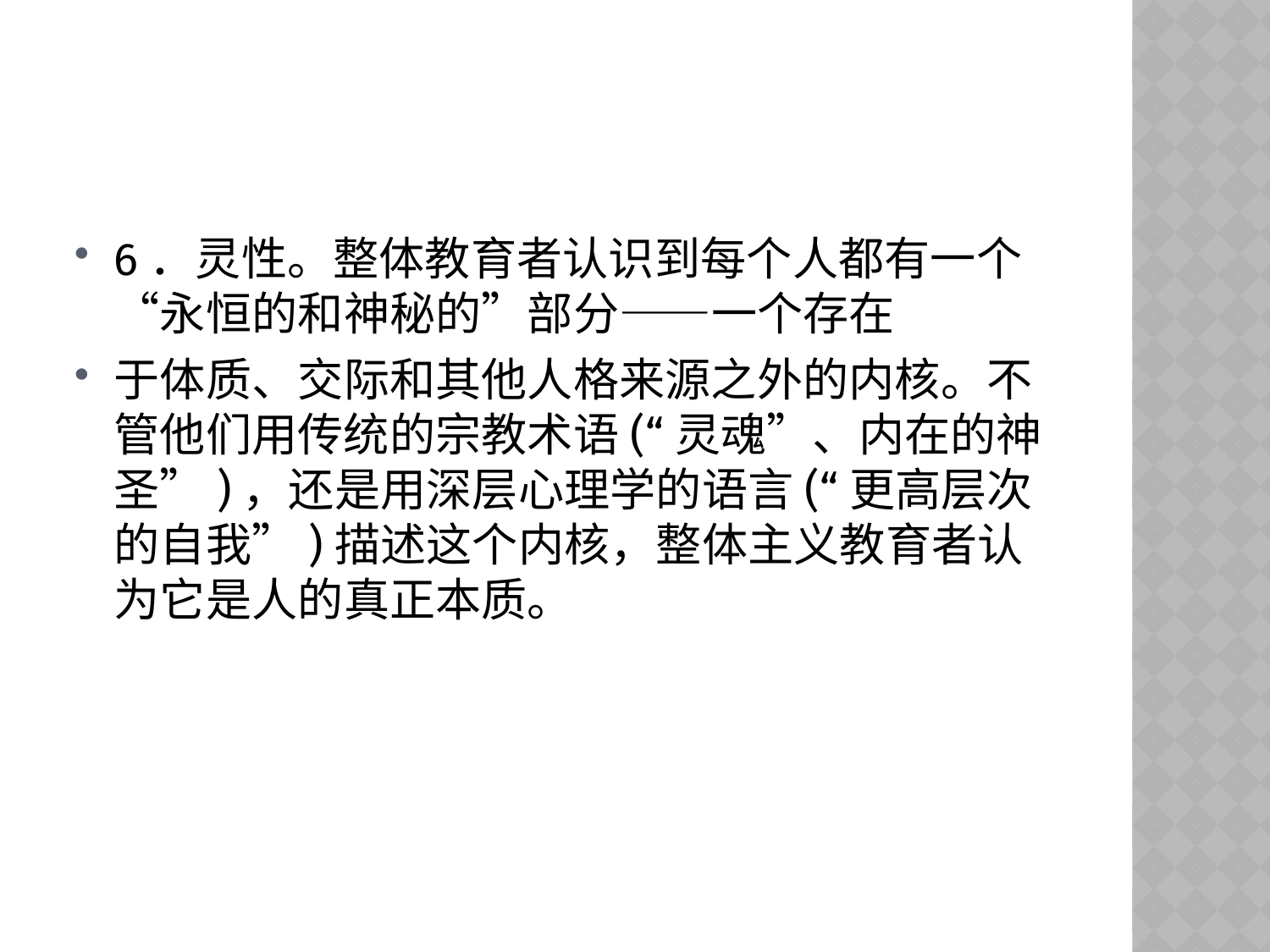

#
6．灵性。整体教育者认识到每个人都有一个“永恒的和神秘的”部分——一个存在
于体质、交际和其他人格来源之外的内核。不管他们用传统的宗教术语(“灵魂”、内在的神圣”)，还是用深层心理学的语言(“更高层次的自我”)描述这个内核，整体主义教育者认为它是人的真正本质。